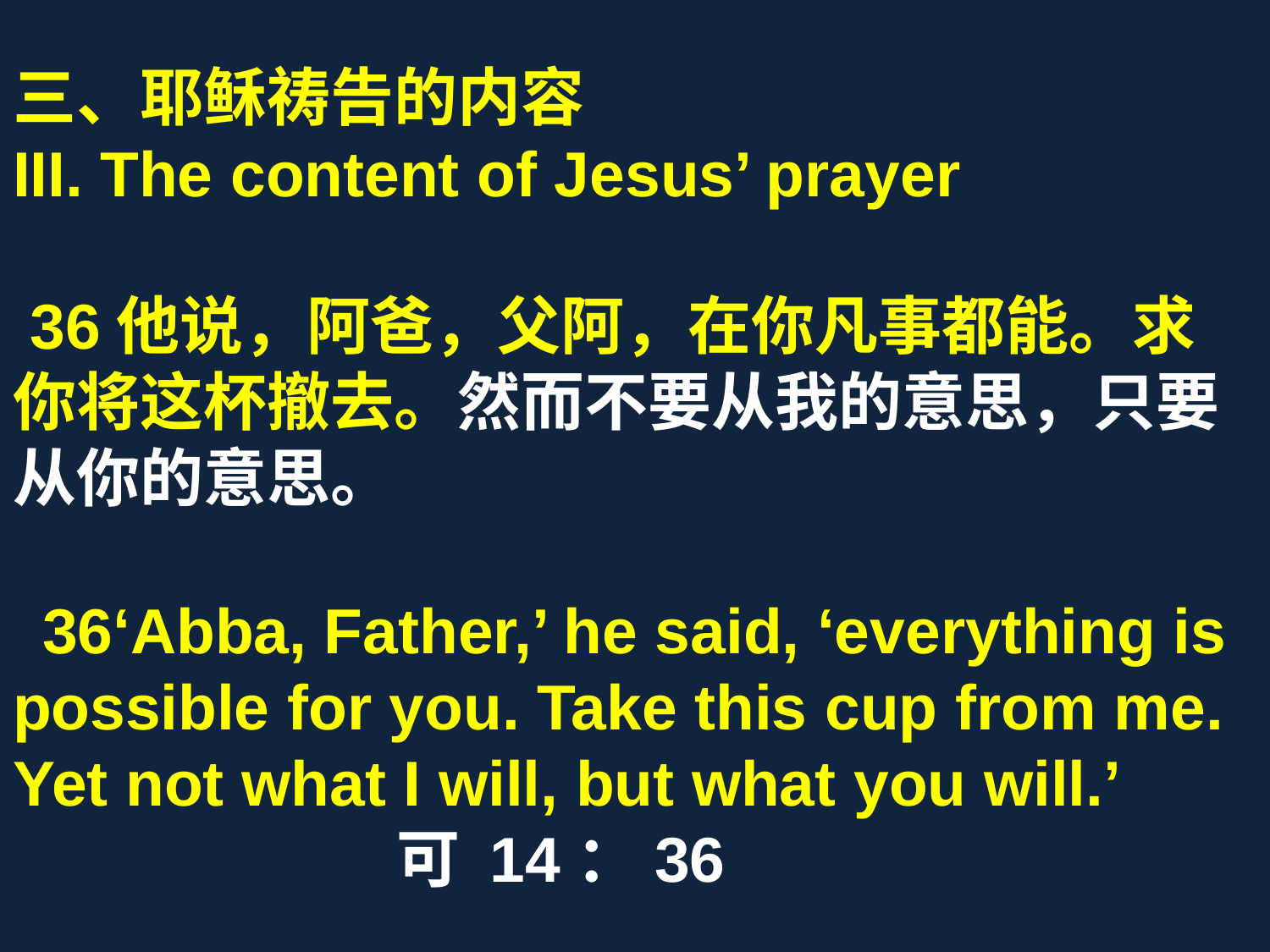

三、耶稣祷告的内容
III. The content of Jesus’ prayer
 36他说，阿爸，父阿，在你凡事都能。求你将这杯撤去。然而不要从我的意思，只要从你的意思。
 36‘Abba, Father,’ he said, ‘everything is possible for you. Take this cup from me. Yet not what I will, but what you will.’
                     可 14：36